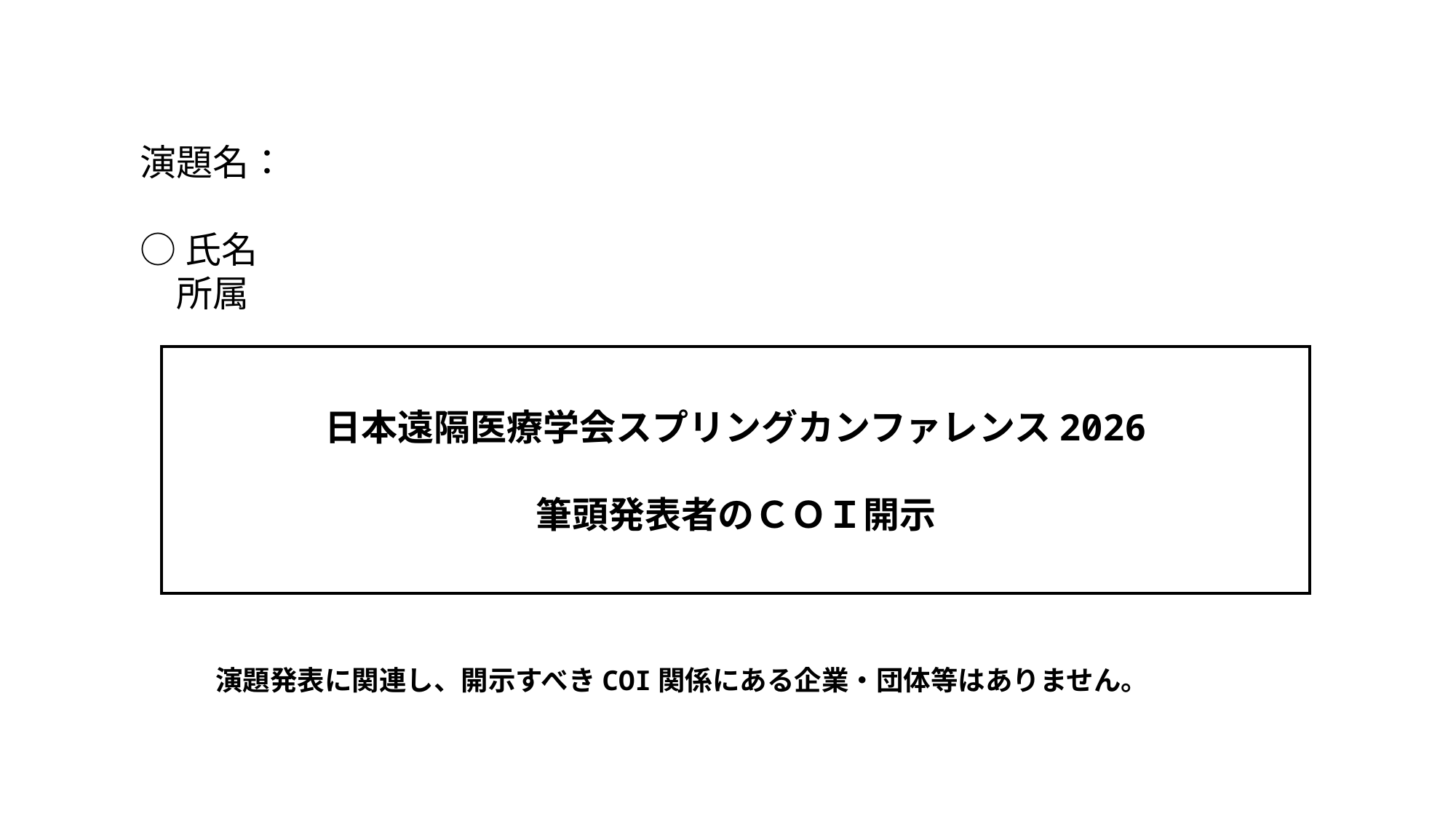

演題名：

○氏名
　所属

日本遠隔医療学会スプリングカンファレンス2026

筆頭発表者のＣＯＩ開示

　演題発表に関連し、開示すべきCOI関係にある企業・団体等はありません。